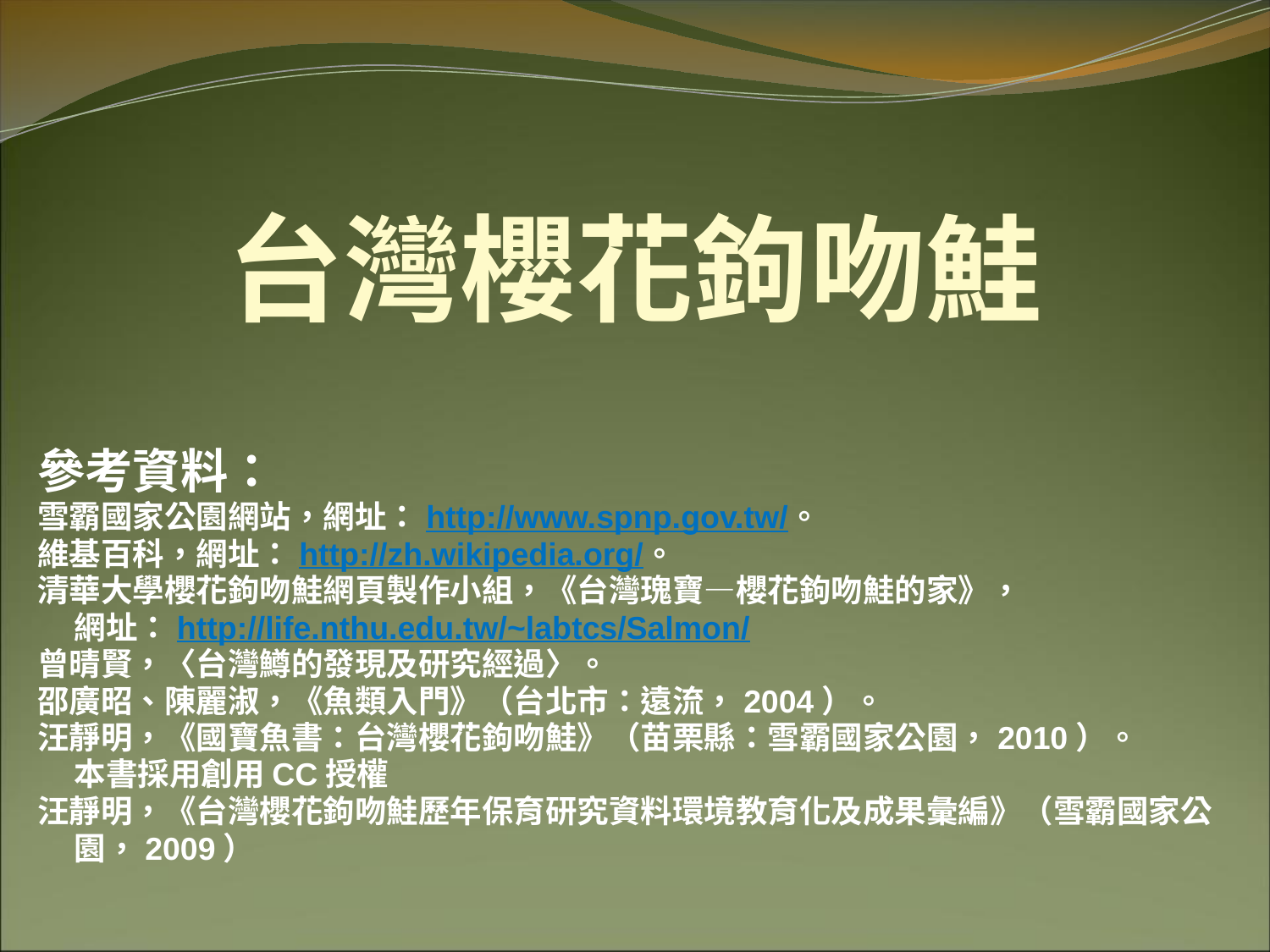

# 台灣櫻花鉤吻鮭
參考資料：
雪霸國家公園網站，網址：http://www.spnp.gov.tw/。
維基百科，網址：http://zh.wikipedia.org/。
清華大學櫻花鉤吻鮭網頁製作小組，《台灣瑰寶—櫻花鉤吻鮭的家》，
    網址：http://life.nthu.edu.tw/~labtcs/Salmon/
曾晴賢，〈台灣鱒的發現及研究經過〉。
邵廣昭、陳麗淑，《魚類入門》（台北市：遠流，2004）。
汪靜明，《國寶魚書：台灣櫻花鉤吻鮭》（苗栗縣：雪霸國家公園，2010）。
    本書採用創用CC授權
汪靜明，《台灣櫻花鉤吻鮭歷年保育研究資料環境教育化及成果彙編》（雪霸國家公
    園，2009）